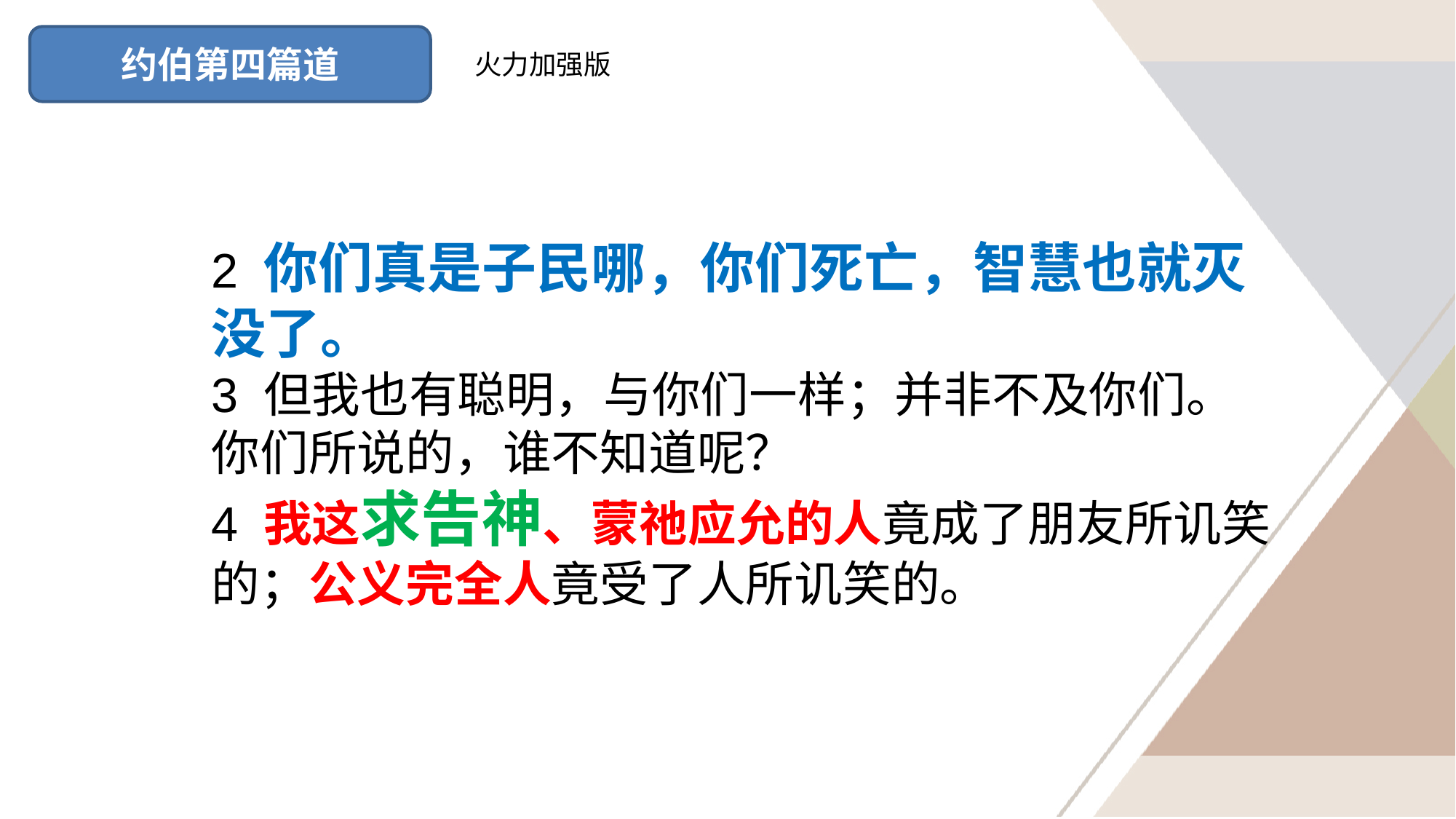

约伯第四篇道
火力加强版
2 你们真是子民哪，你们死亡，智慧也就灭没了。
3 但我也有聪明，与你们一样；并非不及你们。你们所说的，谁不知道呢？
4 我这求告神、蒙祂应允的人竟成了朋友所讥笑的；公义完全人竟受了人所讥笑的。